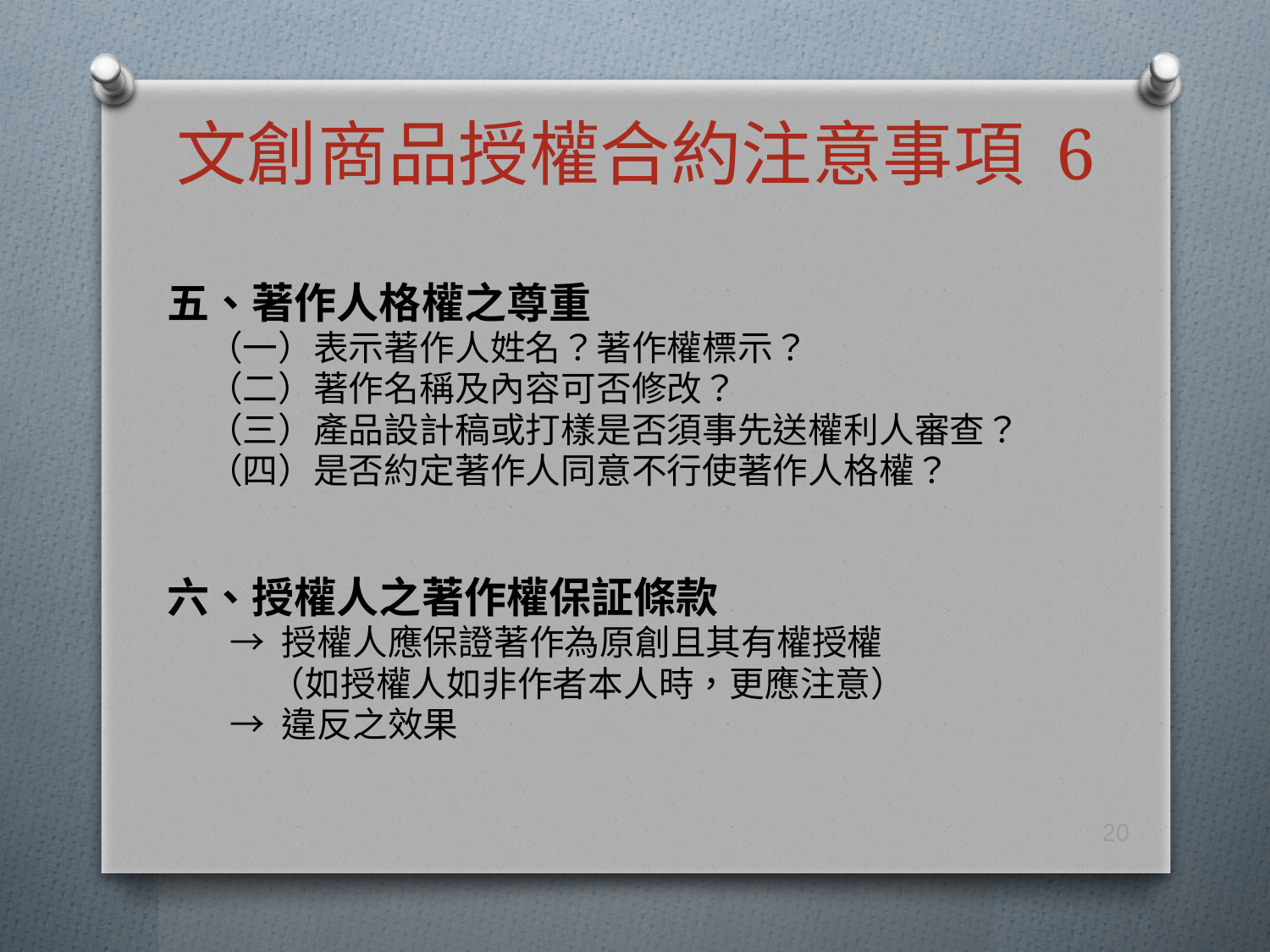

# 文創商品授權合約注意事項 6

五、著作人格權之尊重
    （一）表示著作人姓名？著作權標示？
    （二）著作名稱及內容可否修改？
    （三）產品設計稿或打樣是否須事先送權利人審查？
    （四）是否約定著作人同意不行使著作人格權？

六、授權人之著作權保証條款
        → 授權人應保證著作為原創且其有權授權
            （如授權人如非作者本人時，更應注意）
        → 違反之效果

20